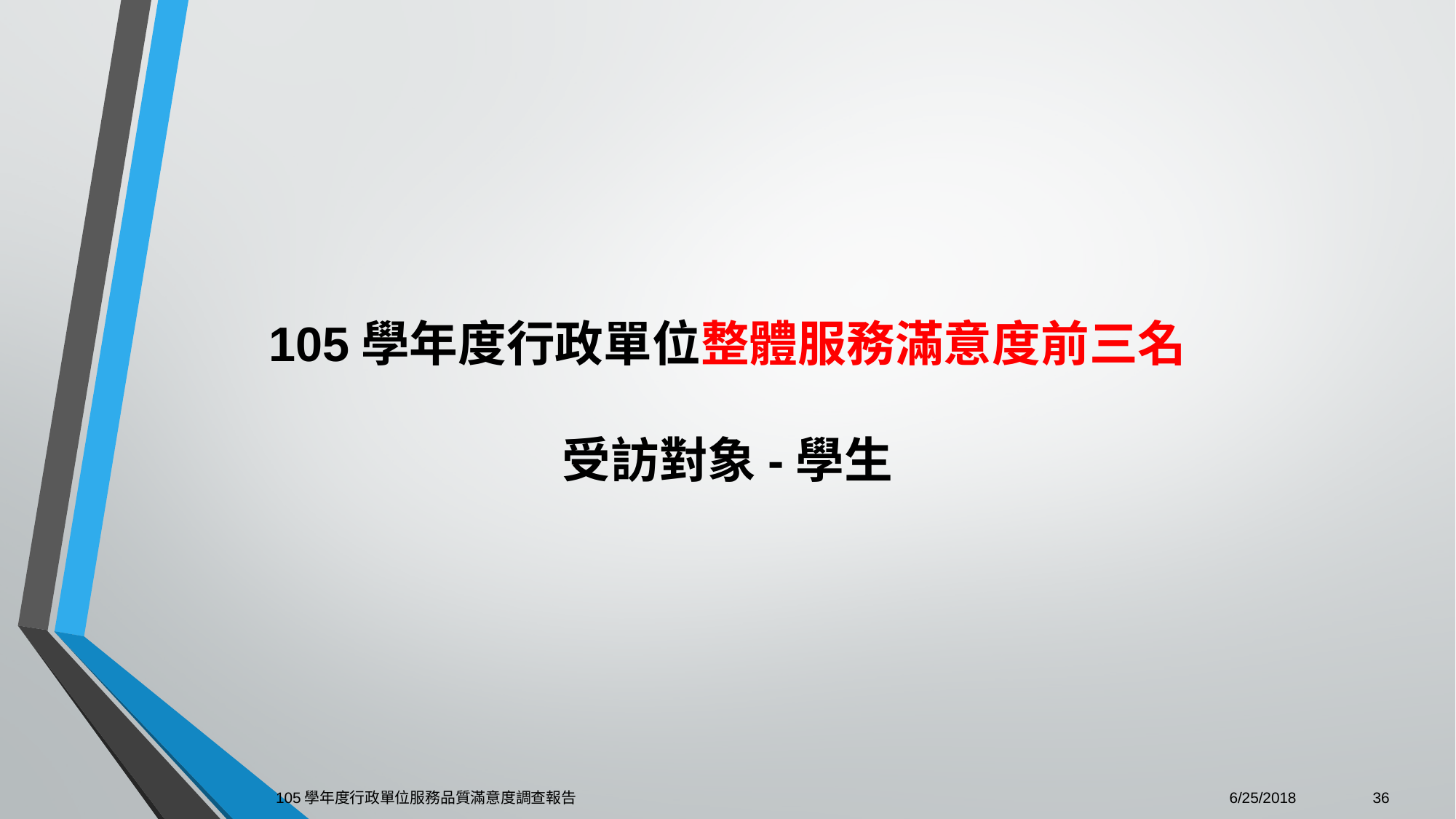

105學年度行政單位整體服務滿意度前三名

受訪對象-學生
36
6/25/2018
105學年度行政單位服務品質滿意度調查報告